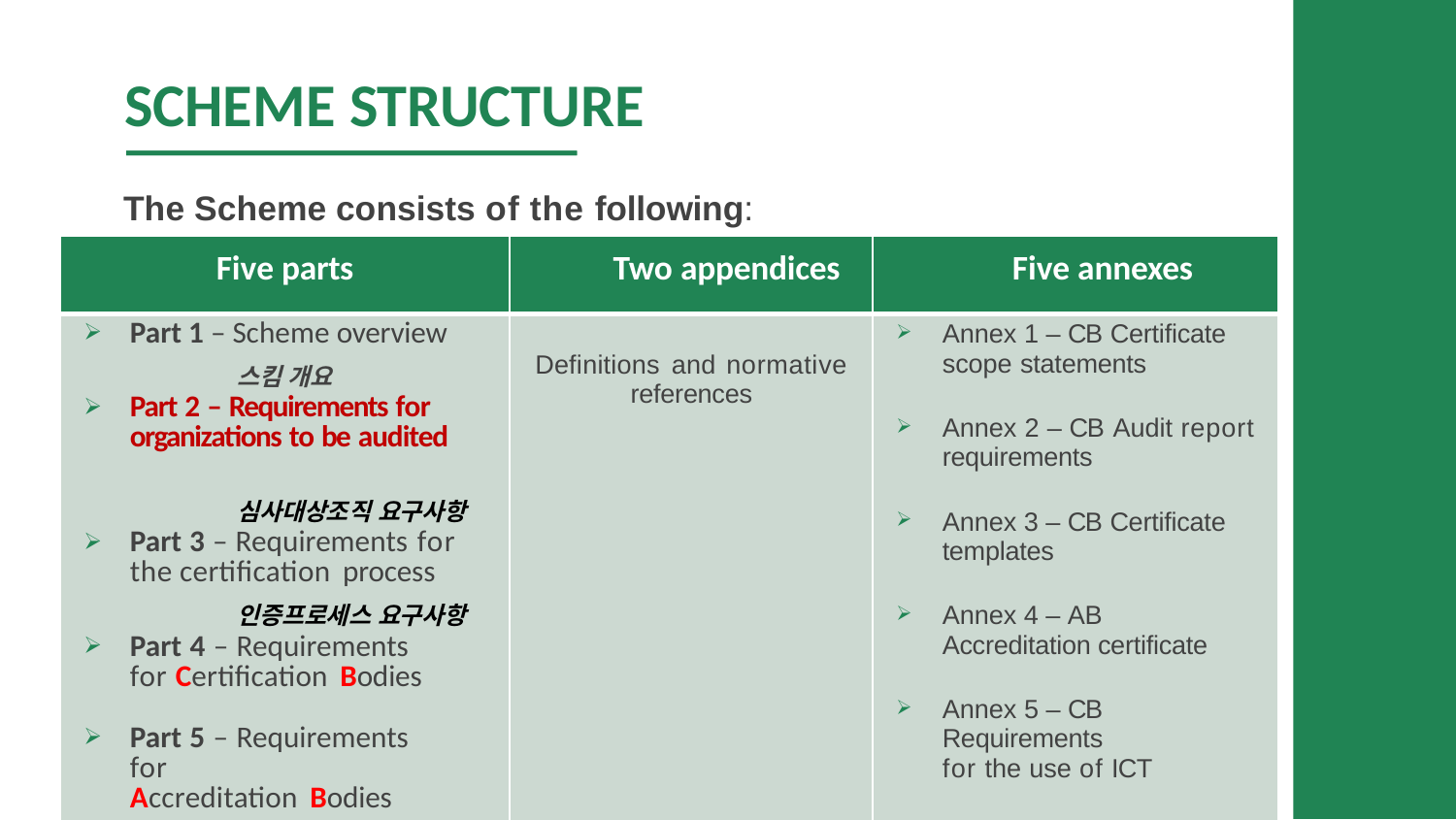

# SCHEME STRUCTURE
The Scheme consists of the following:
| Five parts | Two appendices | Five annexes |
| --- | --- | --- |
| Part 1 – Scheme overview 스킴 개요 Part 2 – Requirements for organizations to be audited 심사대상조직 요구사항 Part 3 – Requirements for the certification process 인증프로세스 요구사항 Part 4 – Requirements for Certification Bodies Part 5 – Requirements for Accreditation Bodies | Definitions and normative references | Annex 1 – CB Certificate scope statements Annex 2 – CB Audit report requirements Annex 3 – CB Certificate templates Annex 4 – AB Accreditation certificate Annex 5 – CB Requirements for the use of ICT |